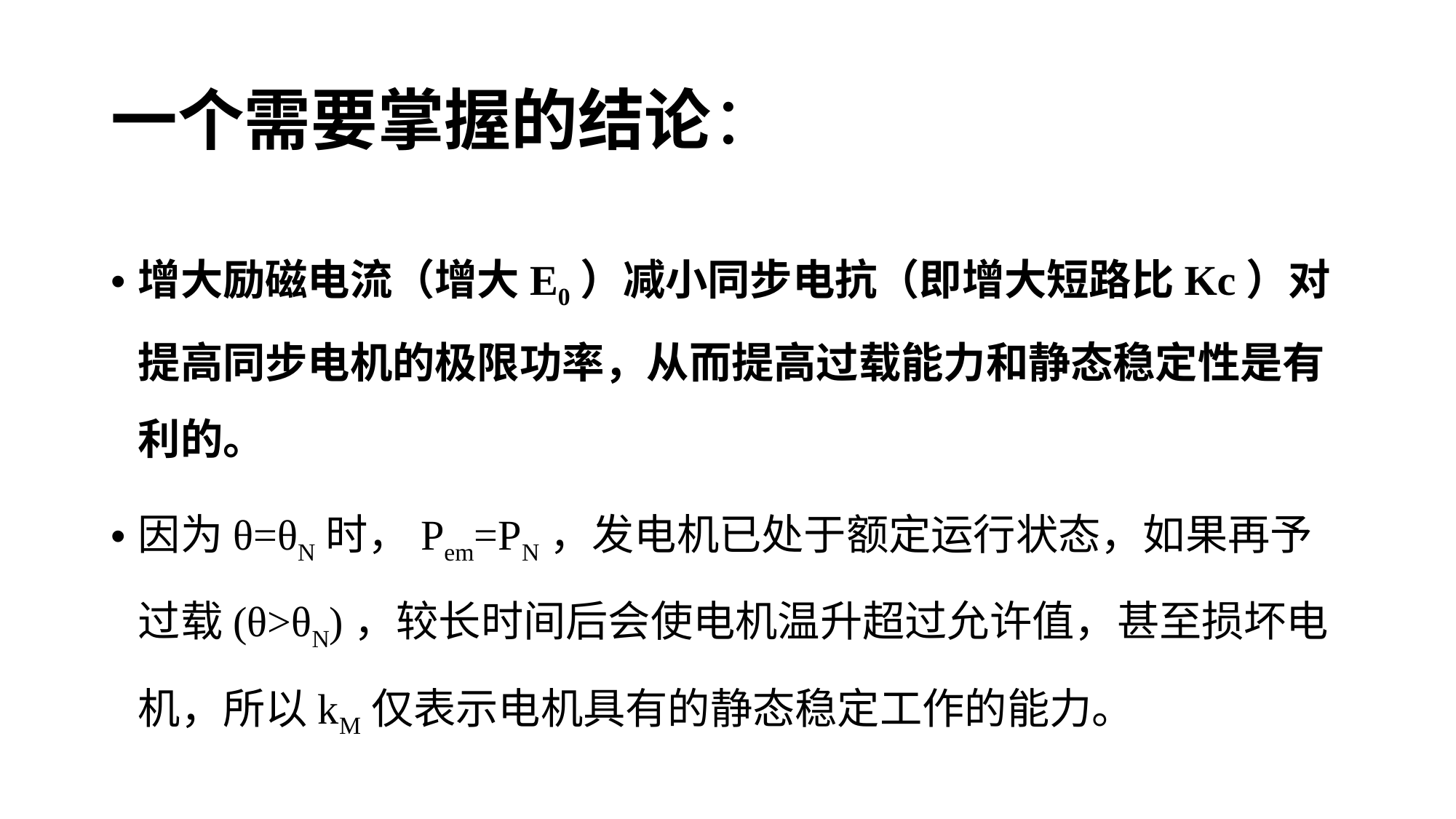

# 一个需要掌握的结论：
增大励磁电流（增大E0）减小同步电抗（即增大短路比Kc）对提高同步电机的极限功率，从而提高过载能力和静态稳定性是有利的。
因为θ=θN时，Pem=PN，发电机已处于额定运行状态，如果再予过载(θ>θN)，较长时间后会使电机温升超过允许值，甚至损坏电机，所以kM仅表示电机具有的静态稳定工作的能力。